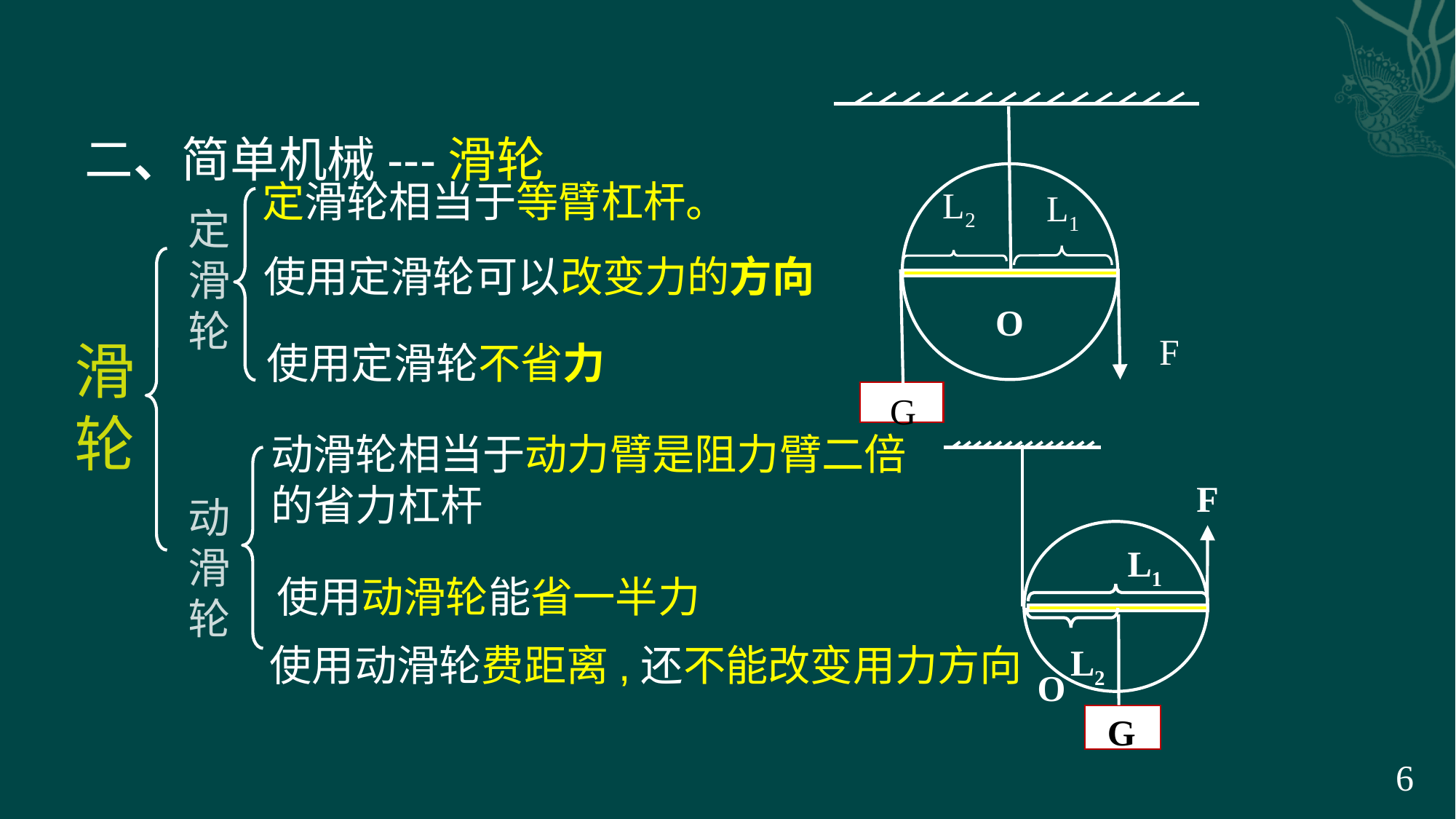

二、简单机械---滑轮

定滑轮相当于等臂杠杆。
L2
L1

定滑轮

使用定滑轮可以改变力的方向

O
F
滑轮
使用定滑轮不省力
G

动滑轮相当于动力臂是阻力臂二倍
的省力杠杆

F
动滑轮

L1
使用动滑轮能省一半力

L2
使用动滑轮费距离,还不能改变用力方向
O
G

6